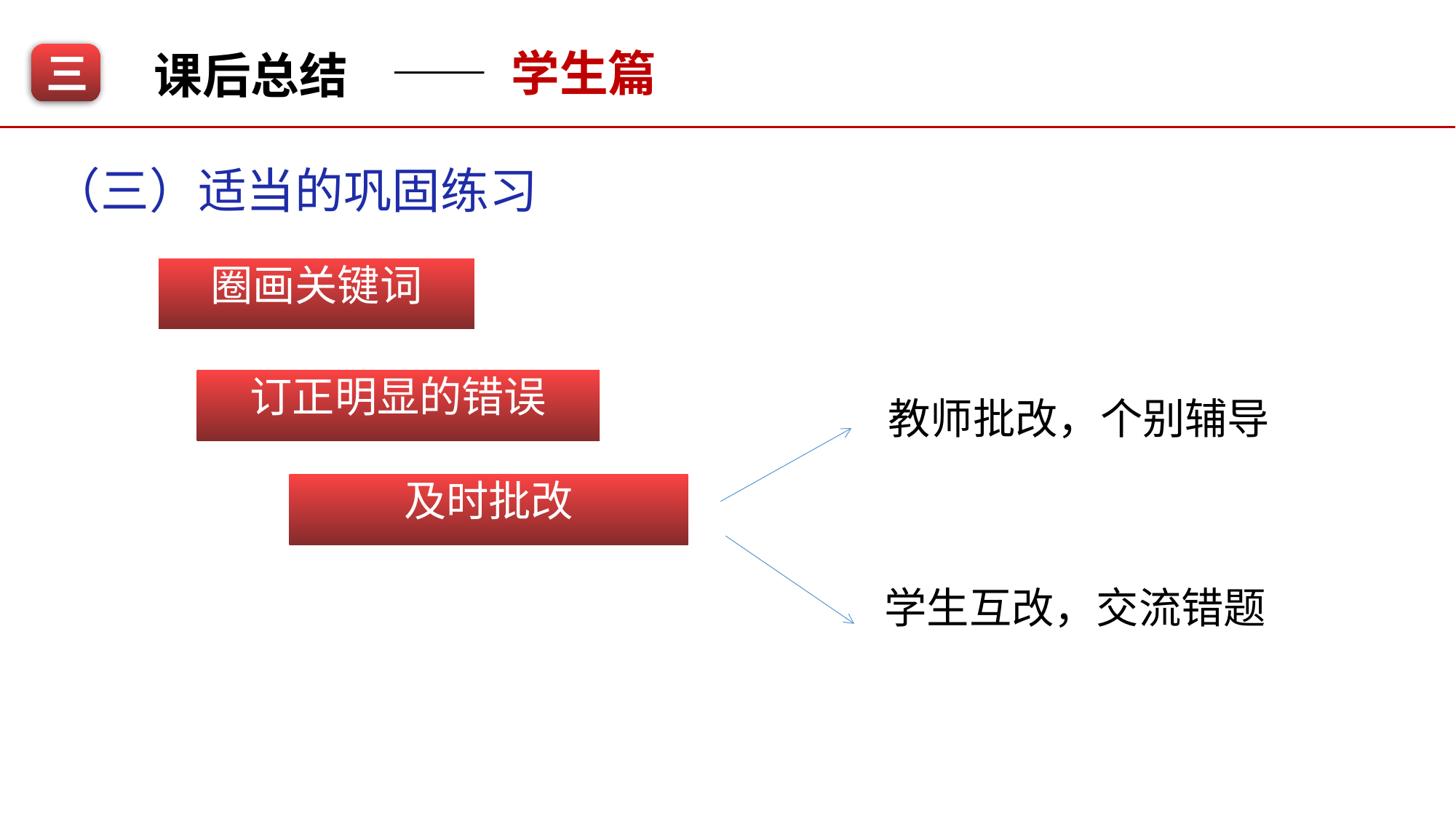

—— 学生篇
课后总结
三
（三）适当的巩固练习
圈画关键词
订正明显的错误
教师批改，个别辅导
及时批改
学生互改，交流错题